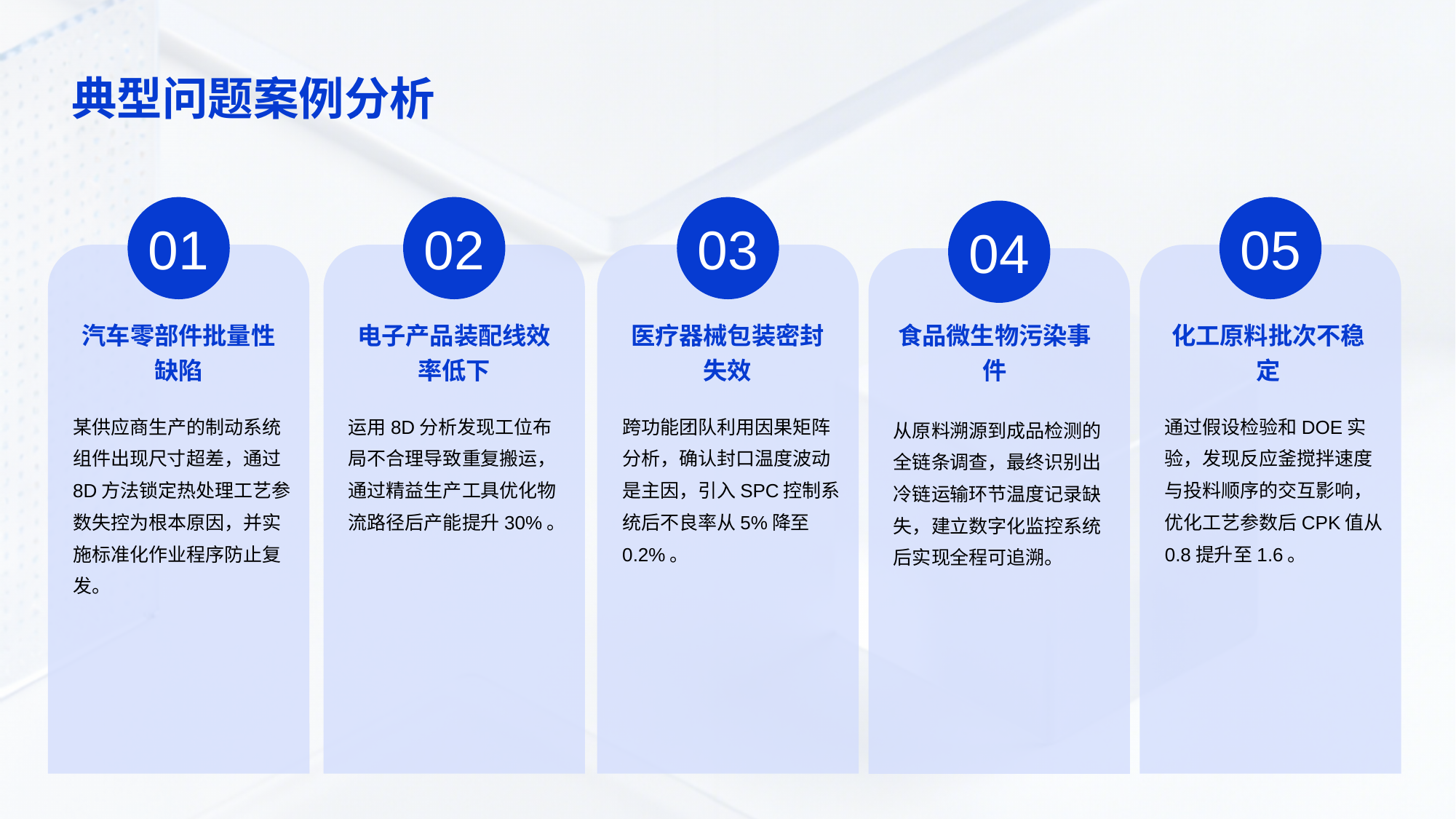

典型问题案例分析

01
02
03
05
04

汽车零部件批量性缺陷
电子产品装配线效率低下
医疗器械包装密封失效
食品微生物污染事件
化工原料批次不稳定
某供应商生产的制动系统组件出现尺寸超差，通过8D方法锁定热处理工艺参数失控为根本原因，并实施标准化作业程序防止复发。
运用8D分析发现工位布局不合理导致重复搬运，通过精益生产工具优化物流路径后产能提升30%。
跨功能团队利用因果矩阵分析，确认封口温度波动是主因，引入SPC控制系统后不良率从5%降至0.2%。
通过假设检验和DOE实验，发现反应釜搅拌速度与投料顺序的交互影响，优化工艺参数后CPK值从0.8提升至1.6。
从原料溯源到成品检测的全链条调查，最终识别出冷链运输环节温度记录缺失，建立数字化监控系统后实现全程可追溯。